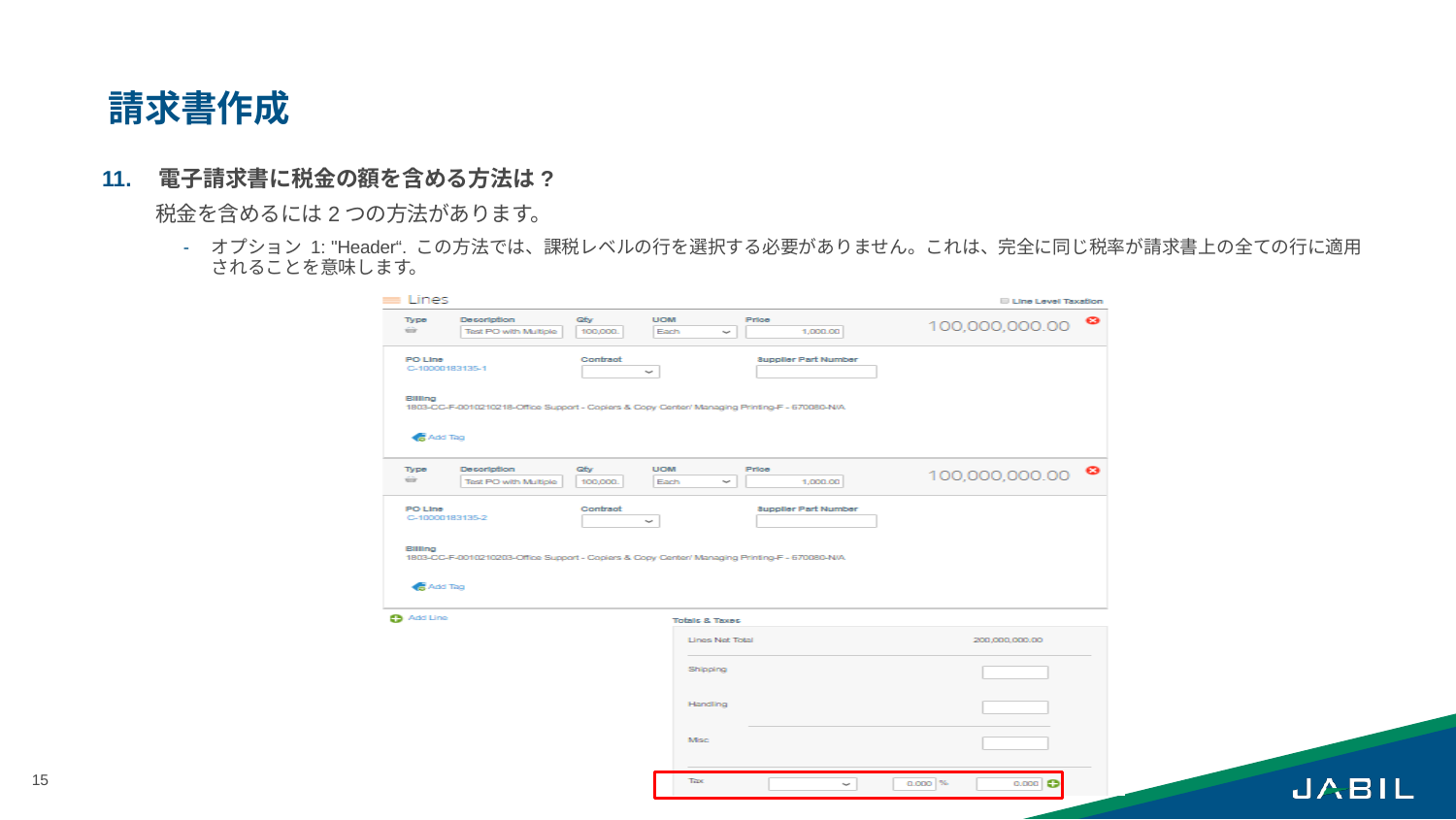

# 請求書作成
11.	電子請求書に税金の額を含める方法は?
税金を含めるには2つの方法があります。
-	オプション 1: "Header“. この方法では、課税レベルの行を選択する必要がありません。これは、完全に同じ税率が請求書上の全ての行に適用されることを意味します。

15